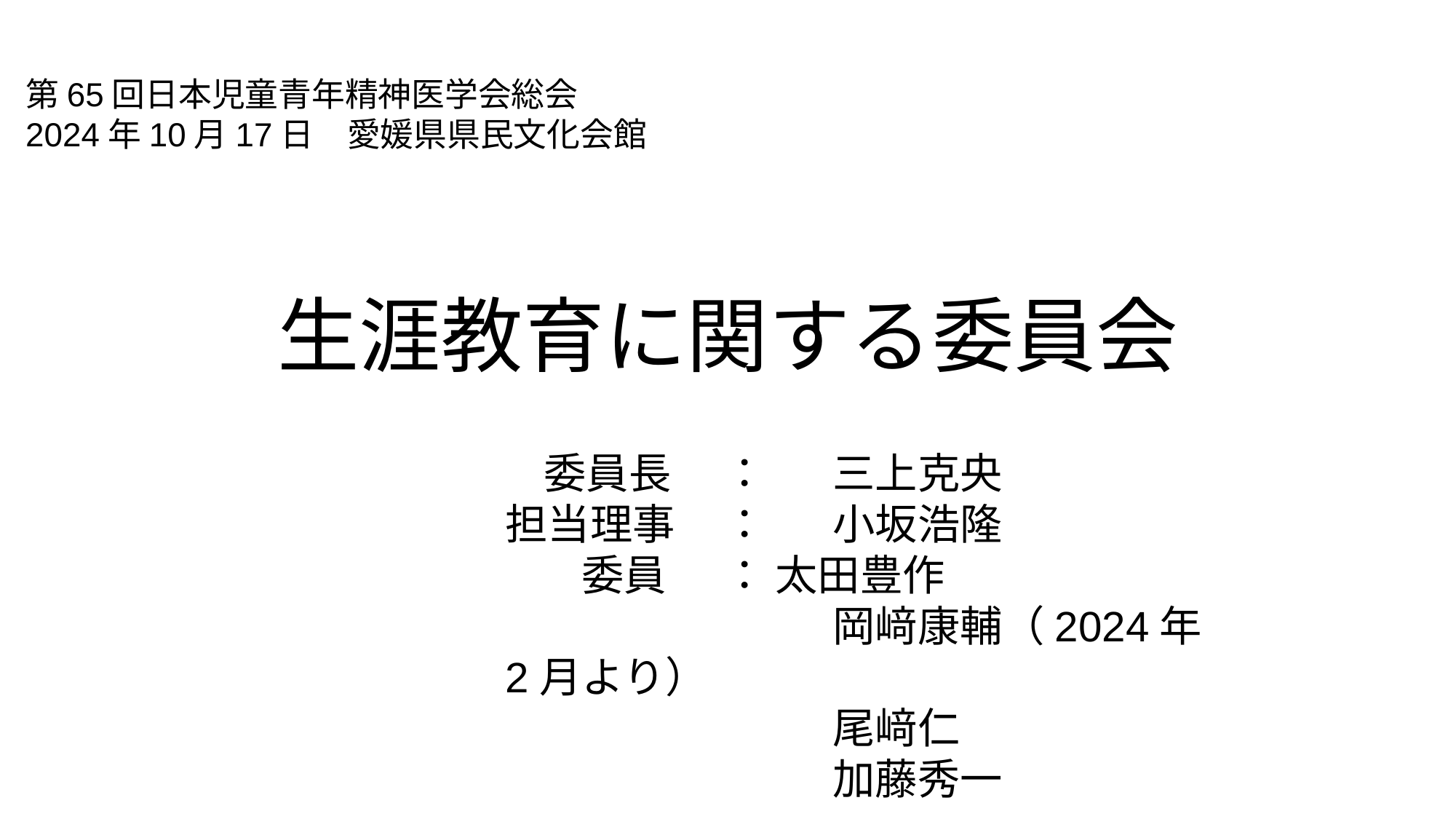

第65回日本児童青年精神医学会総会
2024年10月17日　愛媛県県民文化会館
# 生涯教育に関する委員会
   委員長	：	三上克央
担当理事	：	小坂浩隆
       委員	： 太田豊作
　　　　	       	岡﨑康輔（2024年2月より）
　　　　	       	尾﨑仁
　　　　	       	加藤秀一